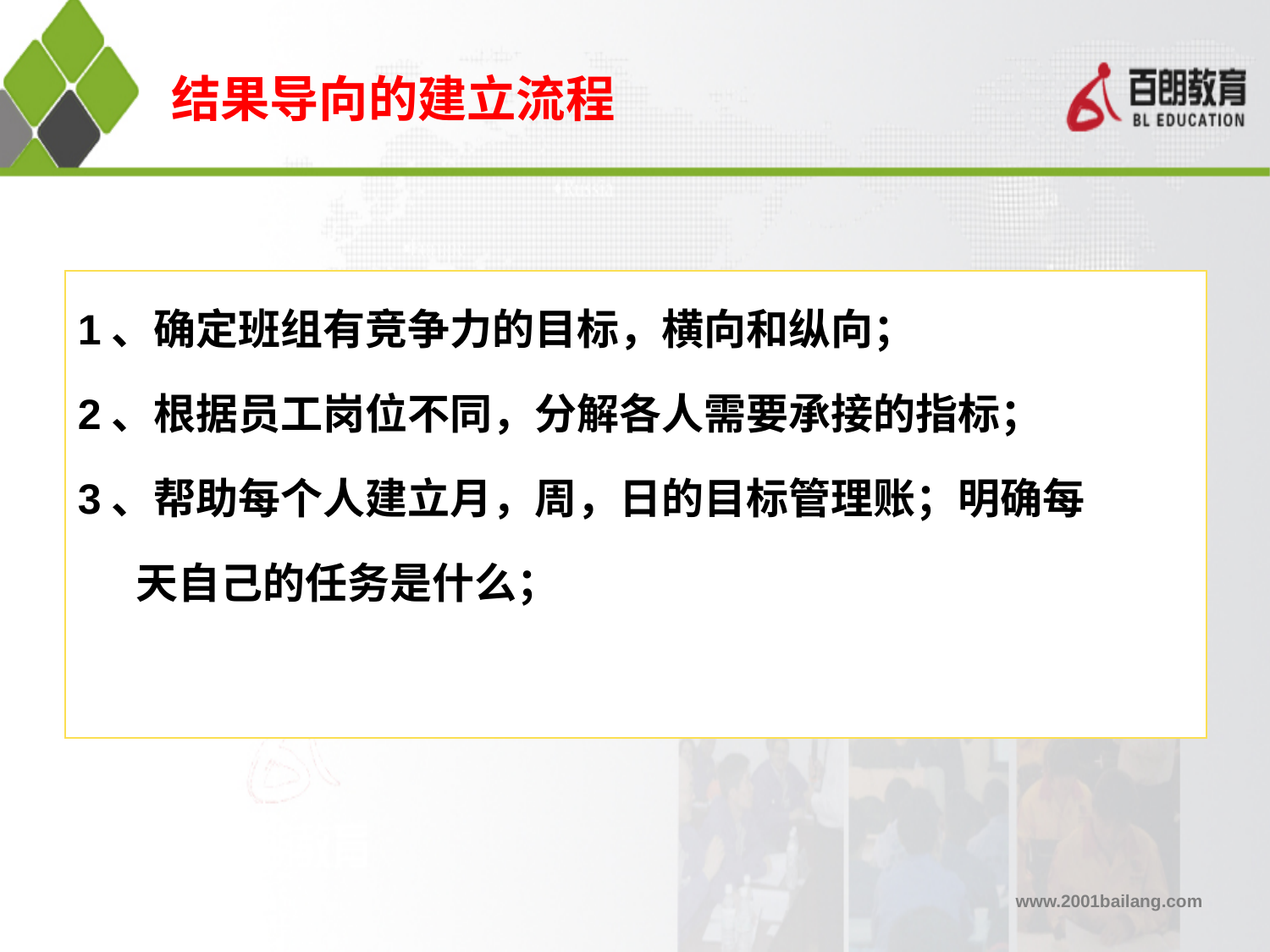

# 结果导向的建立流程
1、确定班组有竞争力的目标，横向和纵向；
2、根据员工岗位不同，分解各人需要承接的指标；
3、帮助每个人建立月，周，日的目标管理账；明确每
     天自己的任务是什么；